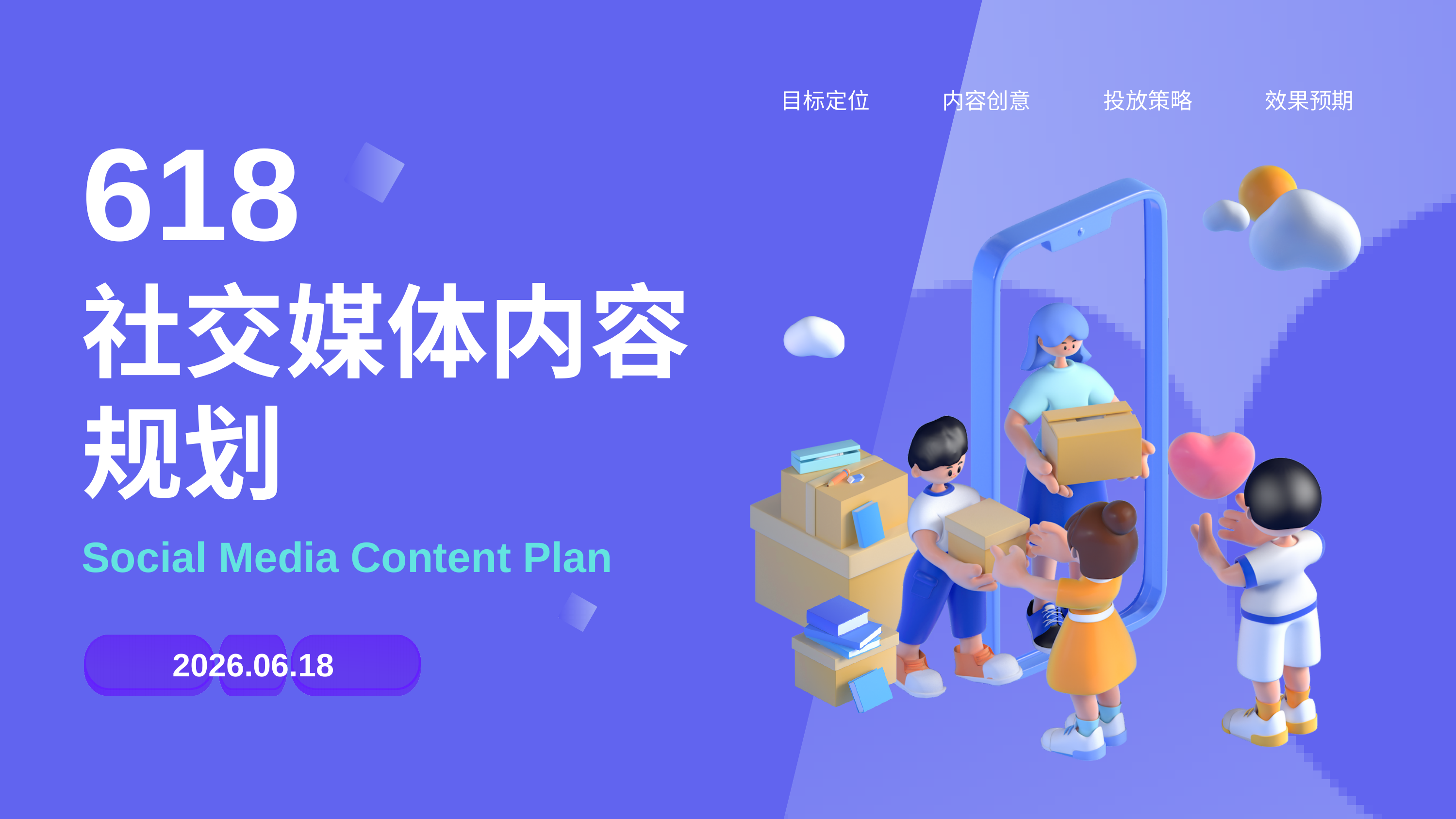

目标定位
内容创意
投放策略
效果预期
618
社交媒体内容规划

Social Media Content Plan

2026.06.18